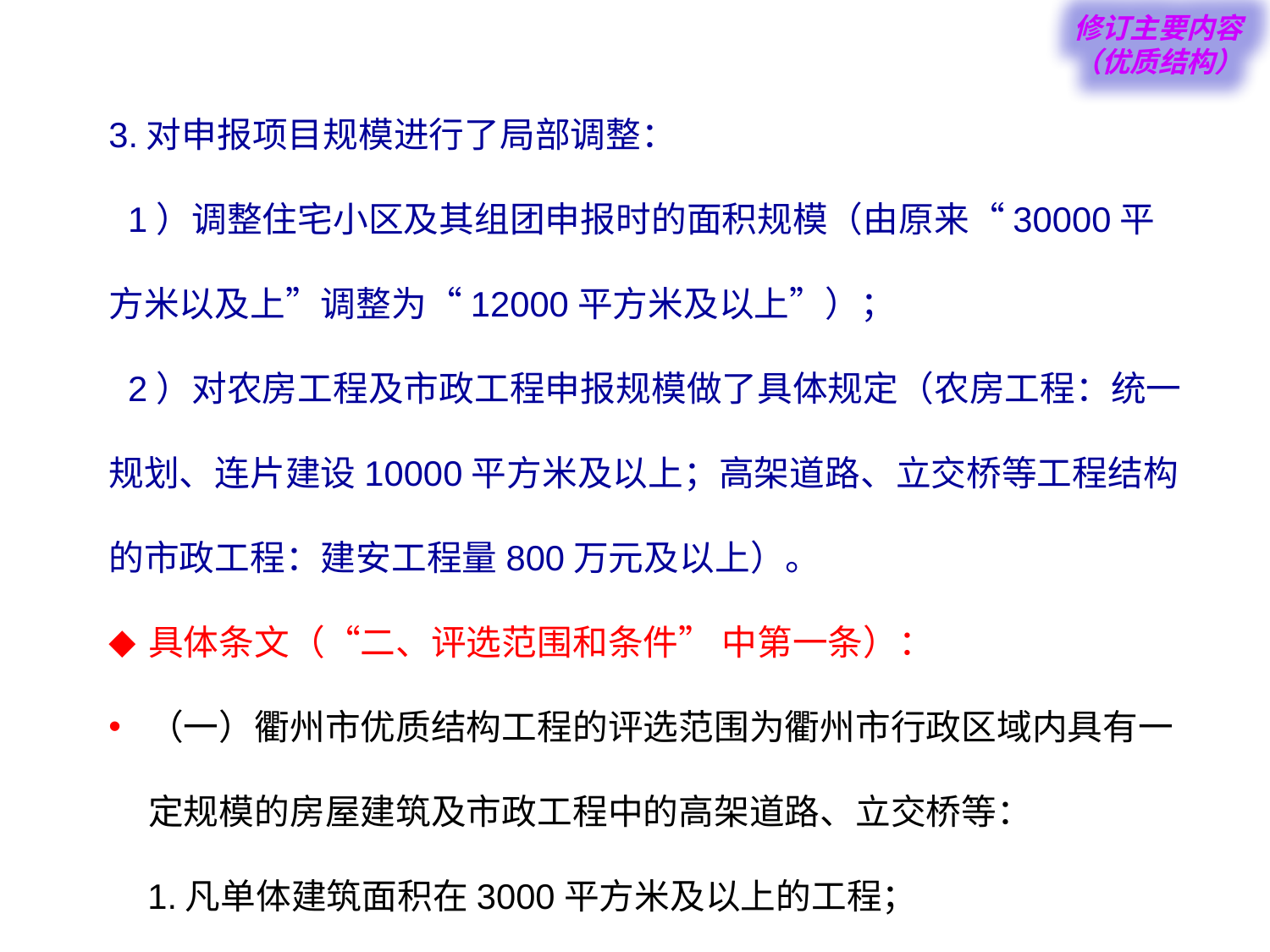

修订主要内容（优质结构）
3.对申报项目规模进行了局部调整：
  1）调整住宅小区及其组团申报时的面积规模（由原来“30000平方米以及上”调整为“12000平方米及以上”）；
  2）对农房工程及市政工程申报规模做了具体规定（农房工程：统一规划、连片建设10000平方米及以上；高架道路、立交桥等工程结构的市政工程：建安工程量800万元及以上）。
具体条文（“二、评选范围和条件” 中第一条）：
（一）衢州市优质结构工程的评选范围为衢州市行政区域内具有一
    定规模的房屋建筑及市政工程中的高架道路、立交桥等：
    1.凡单体建筑面积在3000平方米及以上的工程；